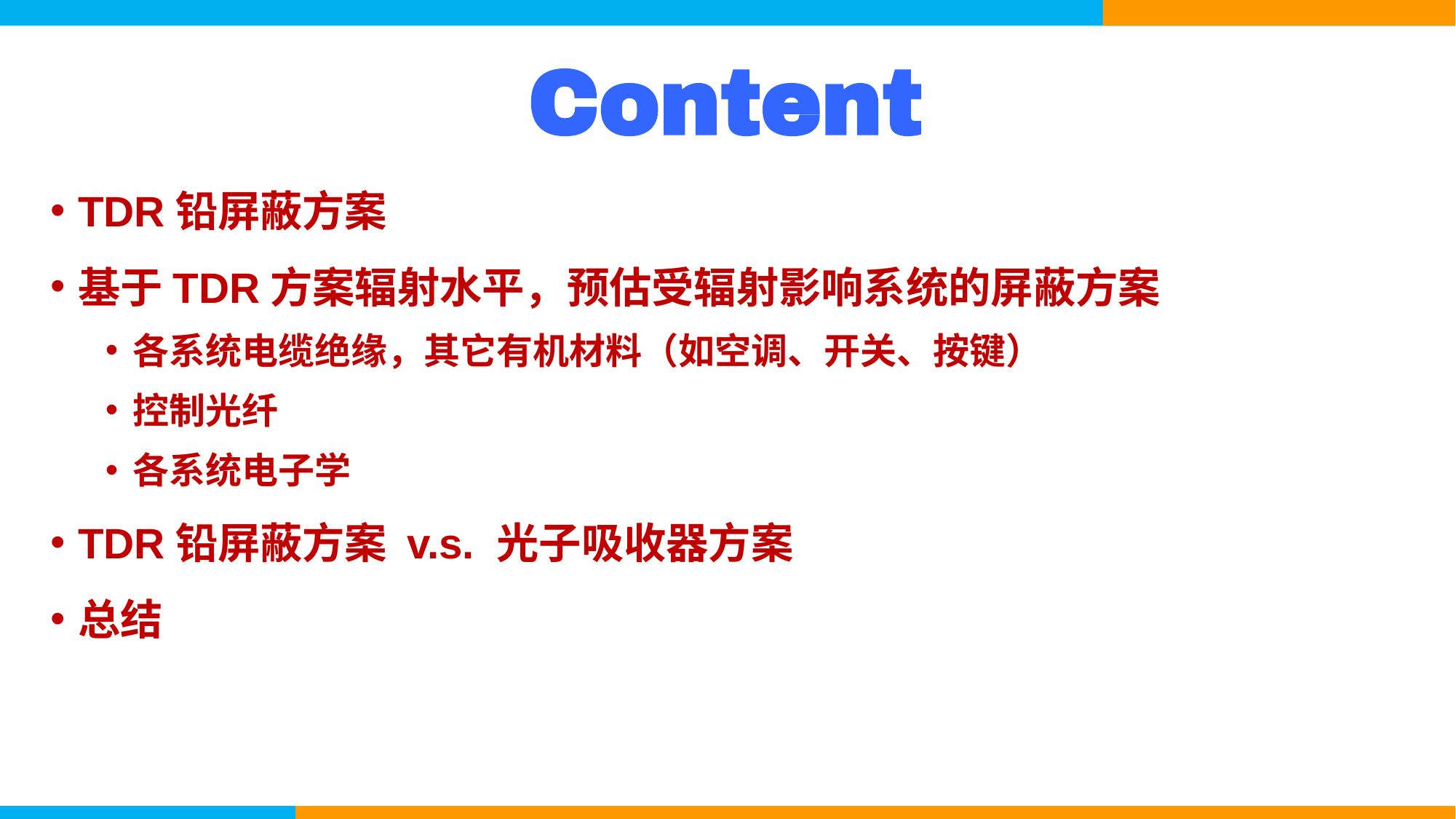

# Content
TDR铅屏蔽方案
基于TDR方案辐射水平，预估受辐射影响系统的屏蔽方案
各系统电缆绝缘，其它有机材料（如空调、开关、按键）
控制光纤
各系统电子学
TDR铅屏蔽方案 v.s. 光子吸收器方案
总结